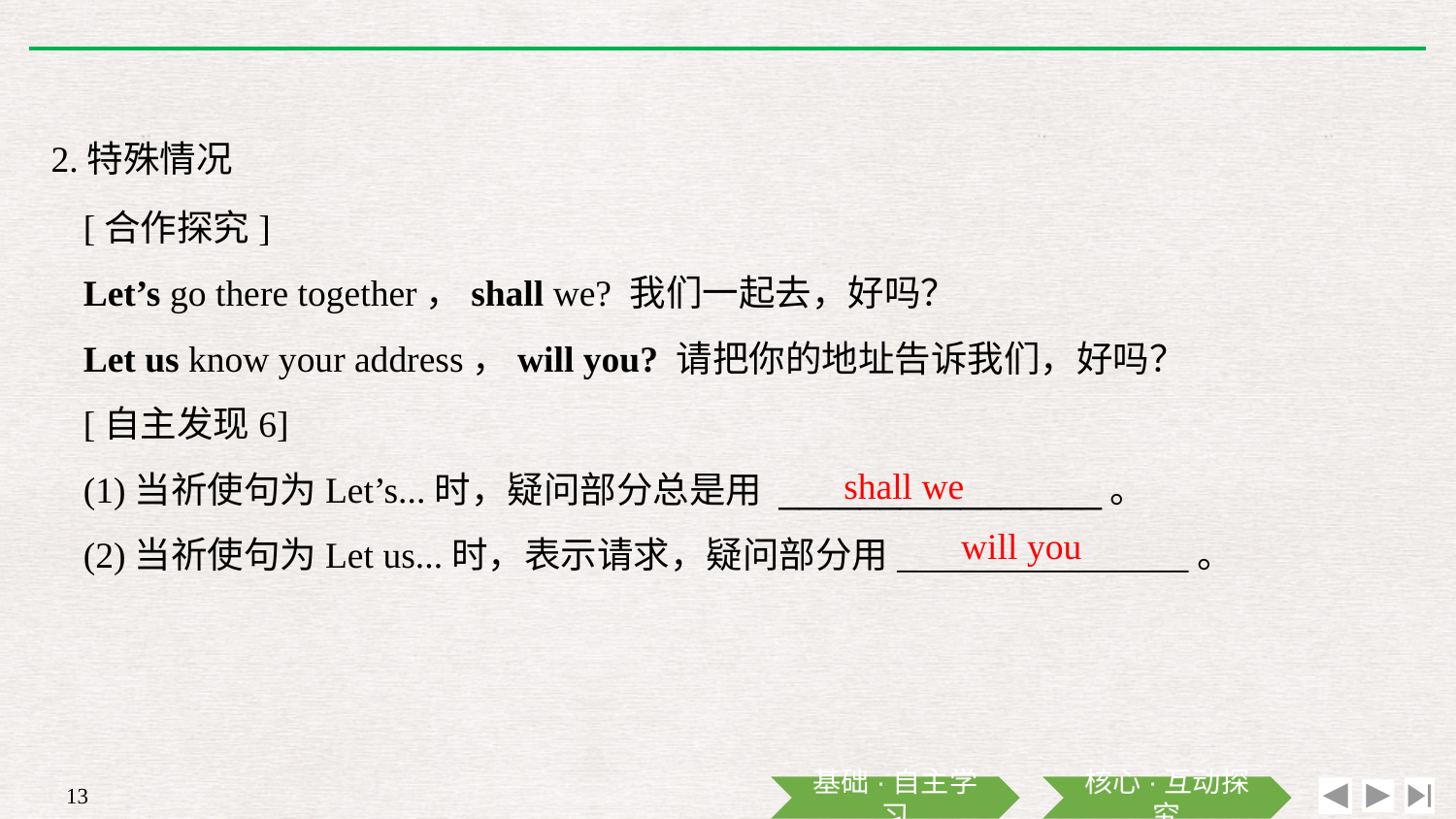

2.特殊情况
[合作探究]
Let’s go there together，shall we? 我们一起去，好吗？
Let us know your address，will you? 请把你的地址告诉我们，好吗？
[自主发现6]
(1)当祈使句为Let’s...时，疑问部分总是用 ________________。
(2)当祈使句为Let us...时，表示请求，疑问部分用________________。
shall we
will you